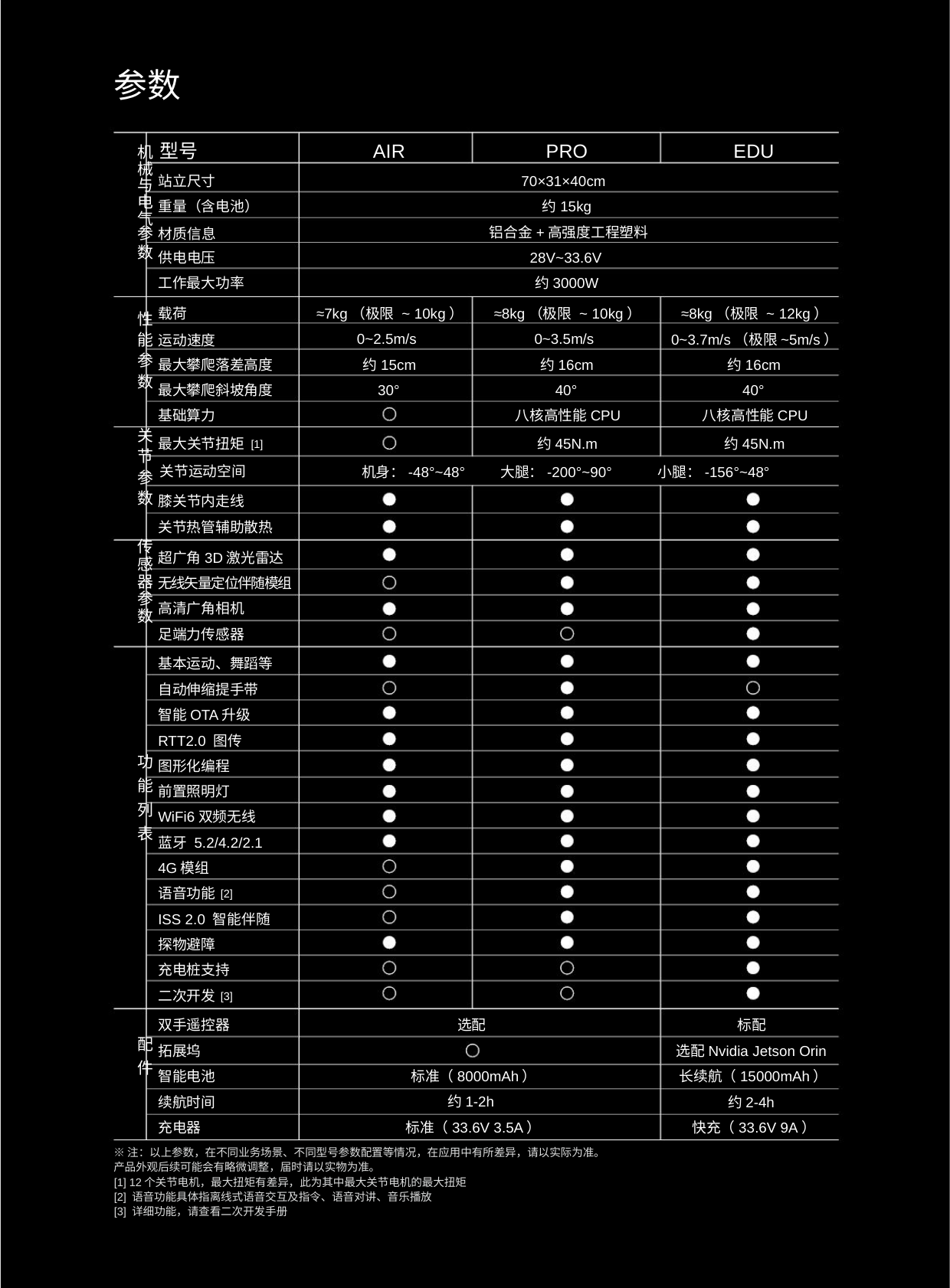

参数
机 型号
AIR
PRO
EDU
械
站立尺寸
70×31×40cm
约15kg
与
电
重量（含电池）
气
参 材质信息
铝合金+高强度工程塑料
28V~33.6V
数
供电电压
工作最大功率
约3000W
载荷
≈7kg（极限 ~ 10kg）
0~2.5m/s
≈8kg（极限 ~ 10kg）
0~3.5m/s
≈8kg（极限 ~ 12kg）
0~3.7m/s（极限~5m/s）
约16cm
性
能 运动速度
参
数
最大攀爬落差高度
最大攀爬斜坡角度
基础算力
约15cm
约16cm
30°
40°
40°
八核高性能CPU
八核高性能CPU
关
节
参
数
最大关节扭矩
关节运动空间
膝关节内走线
约45N.m
约45N.m
[1]
机身：-48°~48°
大腿：-200°~90°
小腿：-156°~48°
关节热管辅助散热
传
感
器
参
数
超广角3D激光雷达
无线矢量定位伴随模组
高清广角相机
足端力传感器
基本运动、舞蹈等
自动伸缩提手带
智能OTA升级
RTT2.0 图传
图形化编程
功
能
列
表
前置照明灯
WiFi6双频无线
蓝牙 5.2/4.2/2.1
4G模组
语音功能
[2]
ISS 2.0 智能伴随
探物避障
充电桩支持
二次开发
[3]
选配
标配
双手遥控器
拓展坞
配
件
选配Nvidia Jetson Orin
长续航（15000mAh）
约2-4h
标准（8000mAh）
约1-2h
智能电池
续航时间
充电器
标准（33.6V 3.5A）
快充（33.6V 9A）
※注：以上参数，在不同业务场景、不同型号参数配置等情况，在应用中有所差异，请以实际为准。
产品外观后续可能会有略微调整，届时请以实物为准。
[1] 12个关节电机，最大扭矩有差异，此为其中最大关节电机的最大扭矩
[2] 语音功能具体指离线式语音交互及指令、语音对讲、音乐播放
[3] 详细功能，请查看二次开发手册